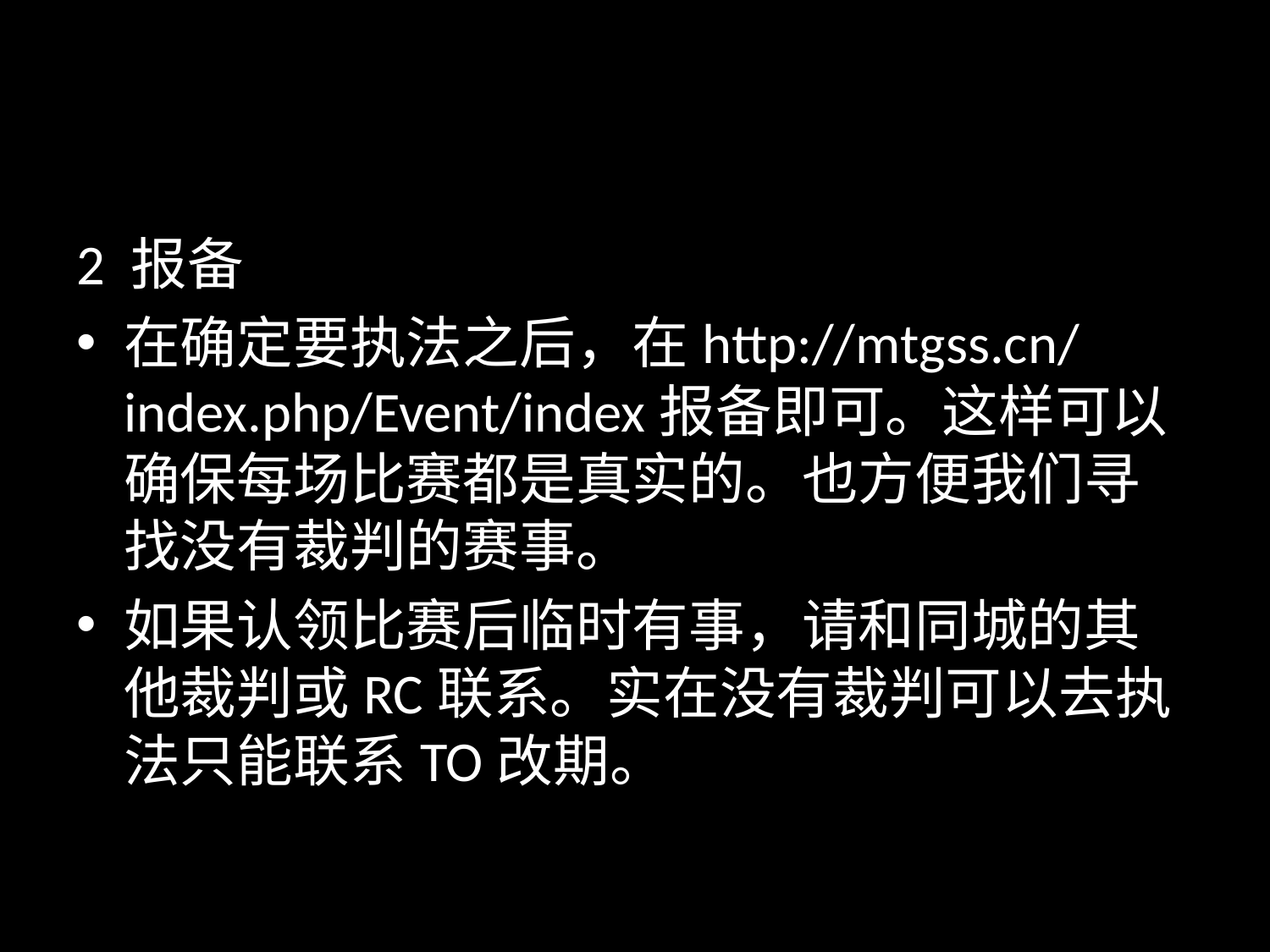

#
2 报备
在确定要执法之后，在http://mtgss.cn/index.php/Event/index报备即可。这样可以确保每场比赛都是真实的。也方便我们寻找没有裁判的赛事。
如果认领比赛后临时有事，请和同城的其他裁判或RC联系。实在没有裁判可以去执法只能联系TO改期。